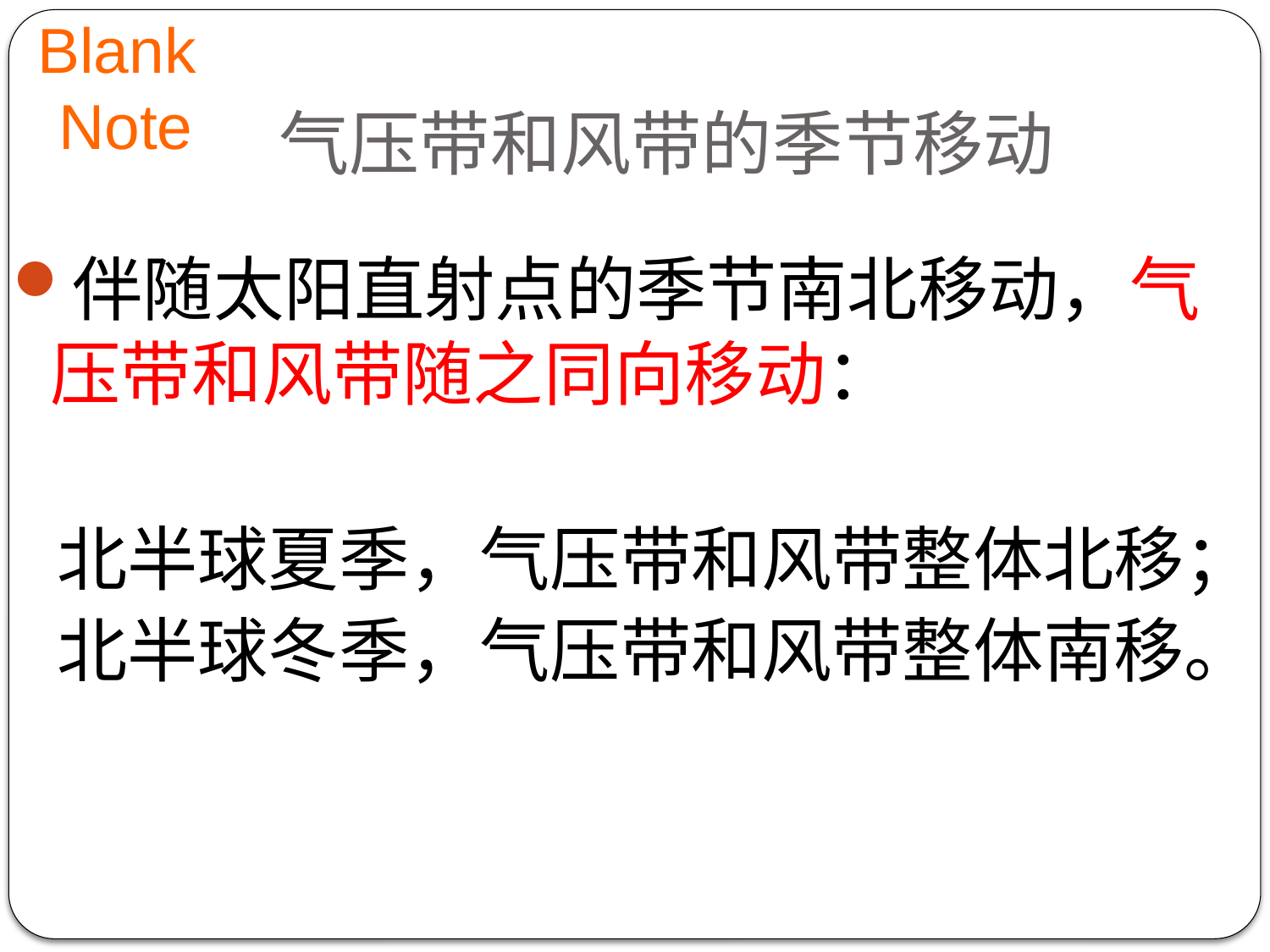

Blank
Note
# 气压带和风带的季节移动
伴随太阳直射点的季节南北移动，气压带和风带随之同向移动：

北半球夏季，气压带和风带整体北移；
北半球冬季，气压带和风带整体南移。